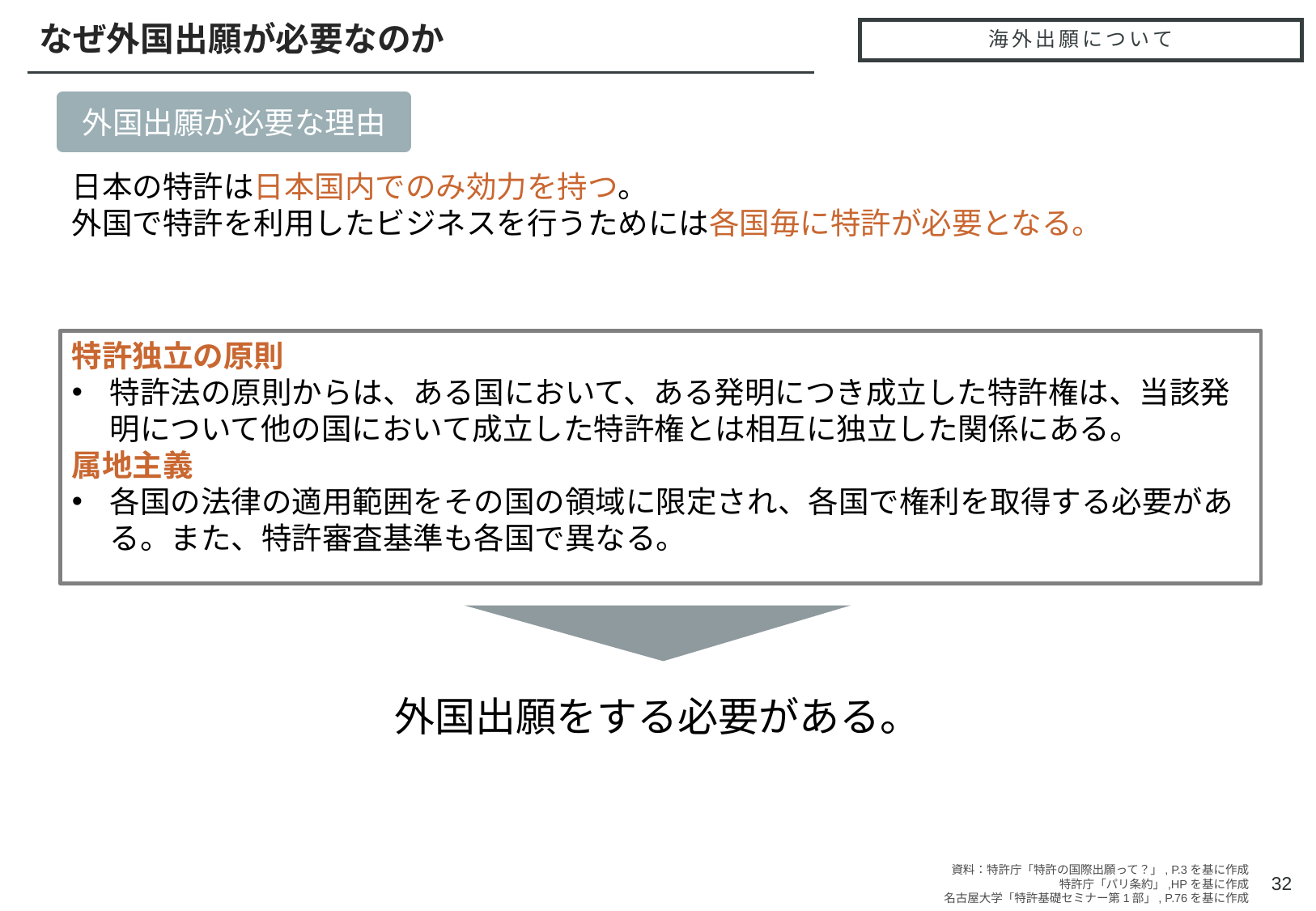

なぜ外国出願が必要なのか
# 海外出願について
外国出願が必要な理由
日本の特許は日本国内でのみ効力を持つ。
外国で特許を利用したビジネスを行うためには各国毎に特許が必要となる。
特許独立の原則
特許法の原則からは、ある国において、ある発明につき成立した特許権は、当該発明について他の国において成立した特許権とは相互に独立した関係にある。
属地主義
各国の法律の適用範囲をその国の領域に限定され、各国で権利を取得する必要がある。また、特許審査基準も各国で異なる。​

外国出願をする必要がある。
32
資料：特許庁「特許の国際出願って？」, P.3を基に作成
特許庁「パリ条約」,HPを基に作成
名古屋大学「特許基礎セミナー第1部」, P.76を基に作成